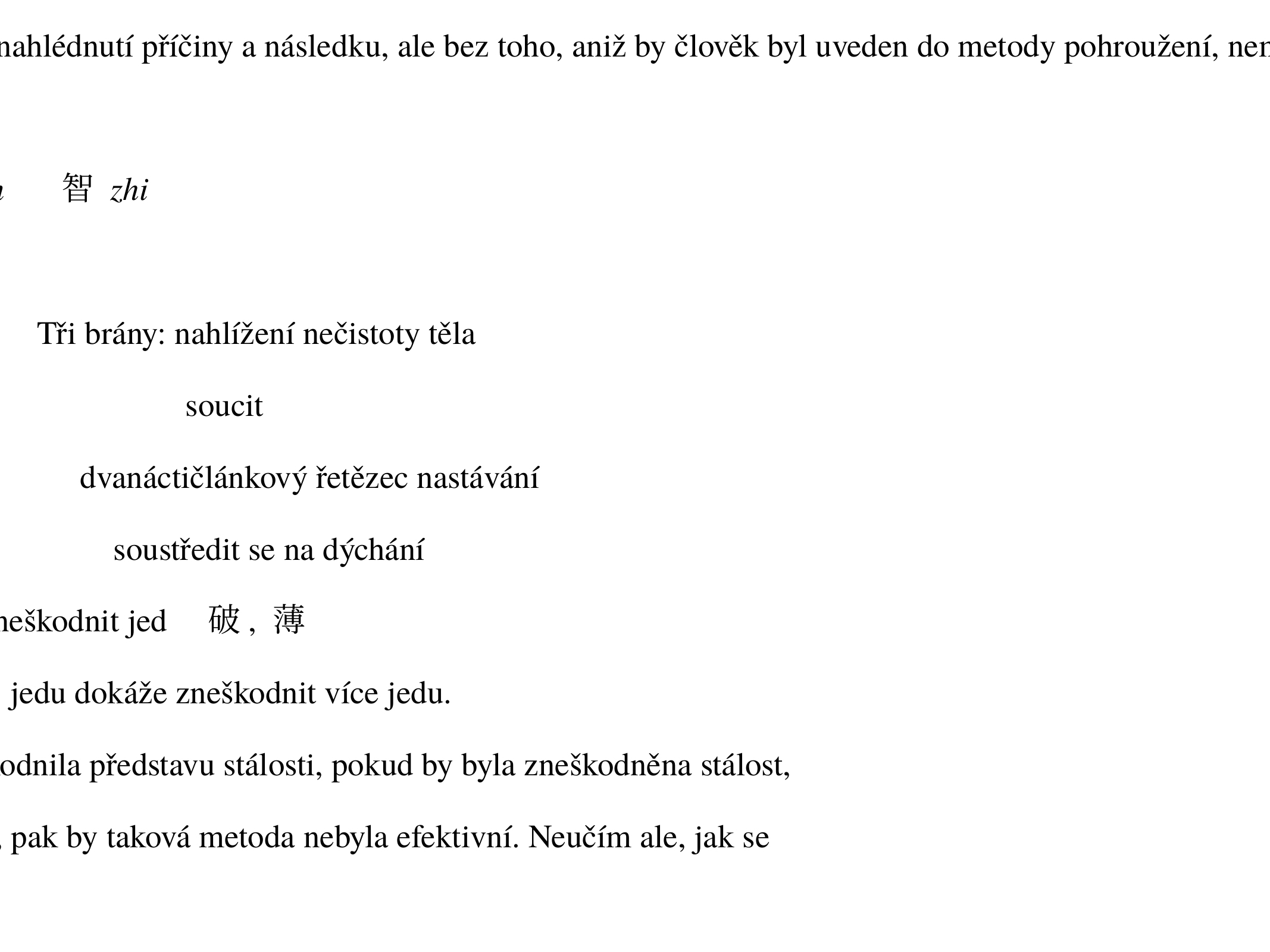

Kumáradžíva, činný 401-413 v Changanu.
I minimální znalost súter stačí k nahlédnutí příčiny a následku, ale bez toho, aniž by člověk byl uveden do metody pohroužení, nemá jeho mysl jak se zušlechťovat.
Práce s myslí
Pohroužení a poznání    禪 chan      智 zhi
Pohroužení bódhisattvy T614
Tři jedy: chtivost                              Tři brány: nahlížení nečistoty těla
               nenávist                                               soucit
               zaslepenost                             dvanáctičlánkový řetězec nastávání
               myšlení                                       soustředit se na dýchání
vypudit jed     去, 除             zneškodnit jed    破, 薄
如毒能破餘毒 Tak jako [kapka] jedu dokáže zneškodnit více jedu.
Nestálost je nahlížena, aby zneškodnila představu stálosti, pokud by byla zneškodněna stálost,
ale adept by ulpíval na nestálosti, pak by taková metoda nebyla efektivní. Neučím ale, jak se
zneškodňuje nestálost.
Prostředek, který není použitý ve správný čas, přestává být vhodným prostředkem. 時方便
Pravdivé je to, co je praktické.    Meditace utišení 止 a vhledu 觀